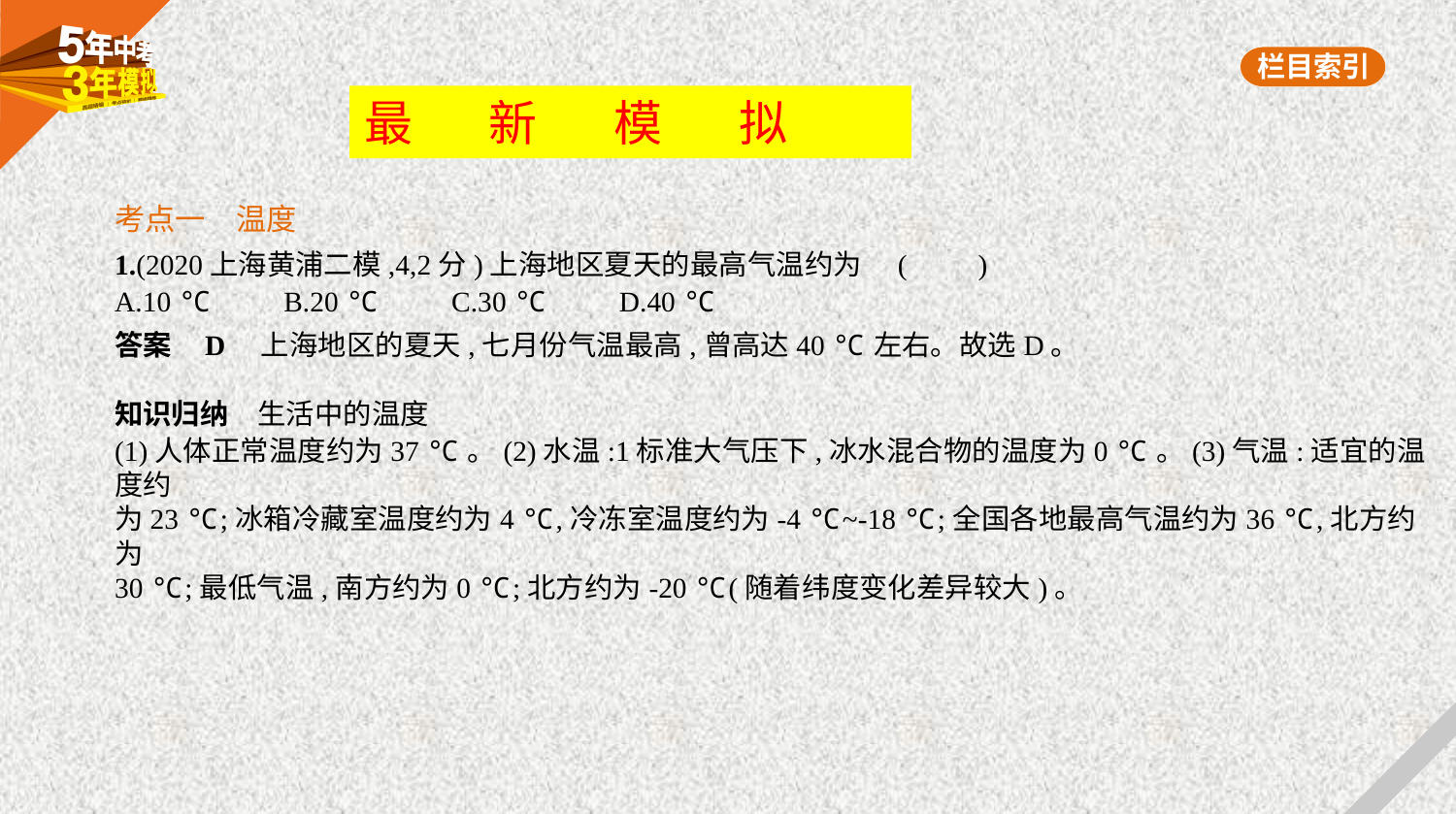

最       新       模       拟
考点一　温度
1.(2020上海黄浦二模,4,2分)上海地区夏天的最高气温约为 (　　)
A.10 ℃　　B.20 ℃　　C.30 ℃　　D.40 ℃
答案    D　上海地区的夏天,七月份气温最高,曾高达40 ℃左右。故选D。
知识归纳　生活中的温度
(1)人体正常温度约为37 ℃。(2)水温:1标准大气压下,冰水混合物的温度为0 ℃。(3)气温:适宜的温度约
为23 ℃;冰箱冷藏室温度约为4 ℃,冷冻室温度约为-4 ℃~-18 ℃;全国各地最高气温约为36 ℃,北方约为
30 ℃;最低气温,南方约为0 ℃;北方约为-20 ℃(随着纬度变化差异较大)。